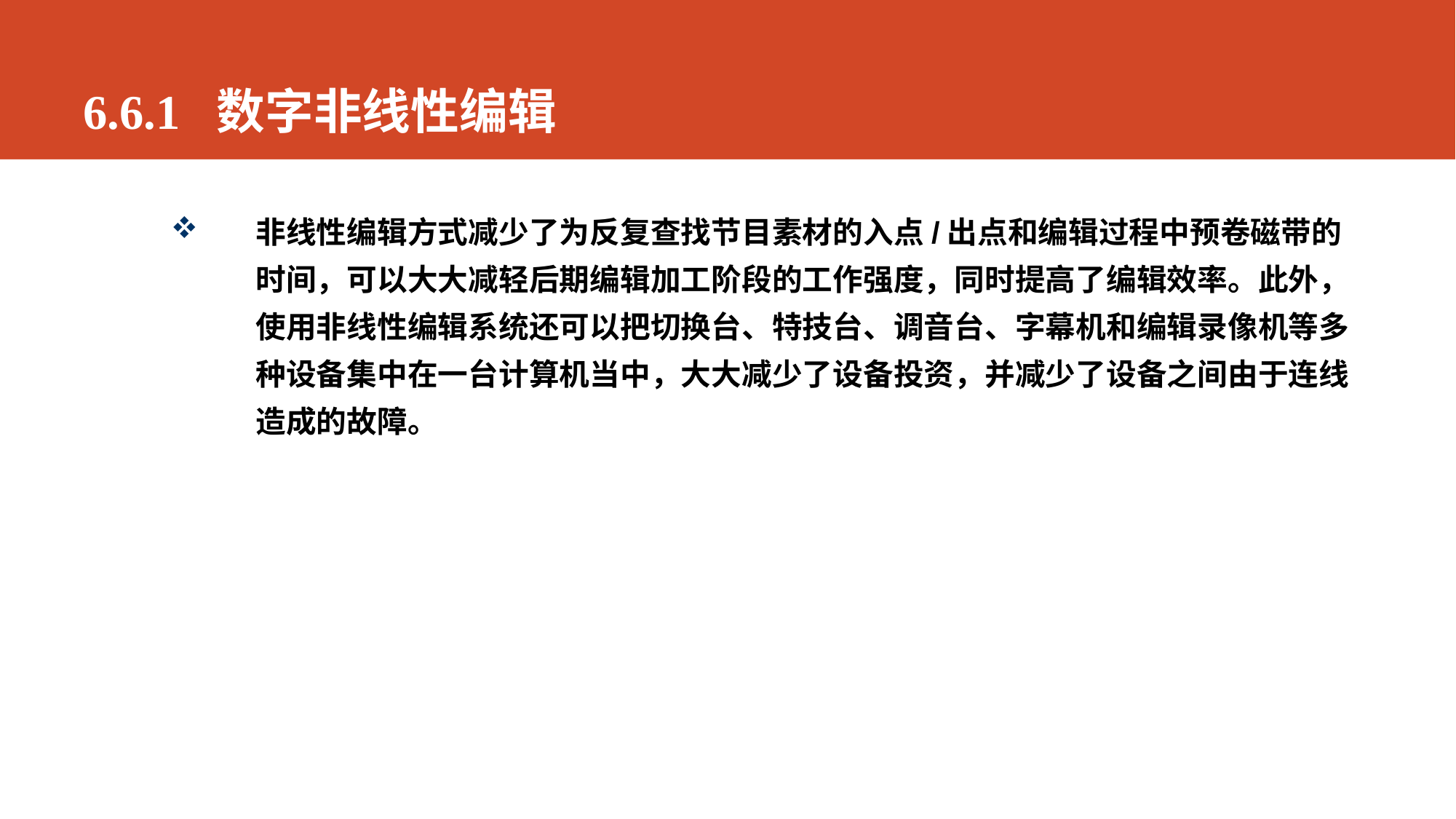

# 6.6.1  数字非线性编辑
非线性编辑方式减少了为反复查找节目素材的入点/出点和编辑过程中预卷磁带的时间，可以大大减轻后期编辑加工阶段的工作强度，同时提高了编辑效率。此外，使用非线性编辑系统还可以把切换台、特技台、调音台、字幕机和编辑录像机等多种设备集中在一台计算机当中，大大减少了设备投资，并减少了设备之间由于连线造成的故障。